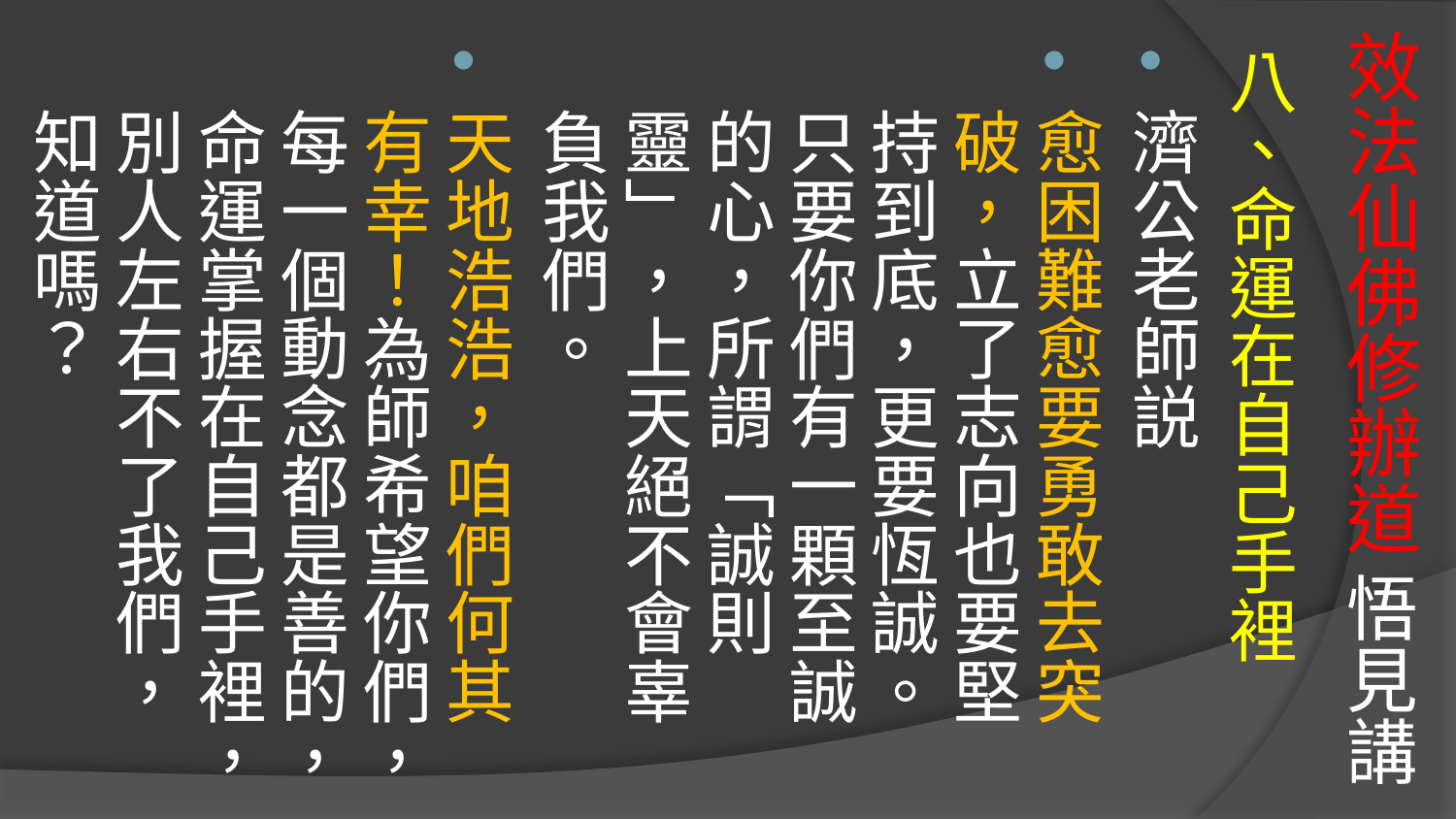

# 效法仙佛修辦道 悟見講
八、命運在自己手裡
濟公老師説
愈困難愈要勇敢去突破，立了志向也要堅持到底，更要恆誠。只要你們有一顆至誠的心，所謂「誠則靈」，上天絕不會辜負我們。
天地浩浩，咱們何其有幸！為師希望你們，每一個動念都是善的，命運掌握在自己手裡，別人左右不了我們，知道嗎？